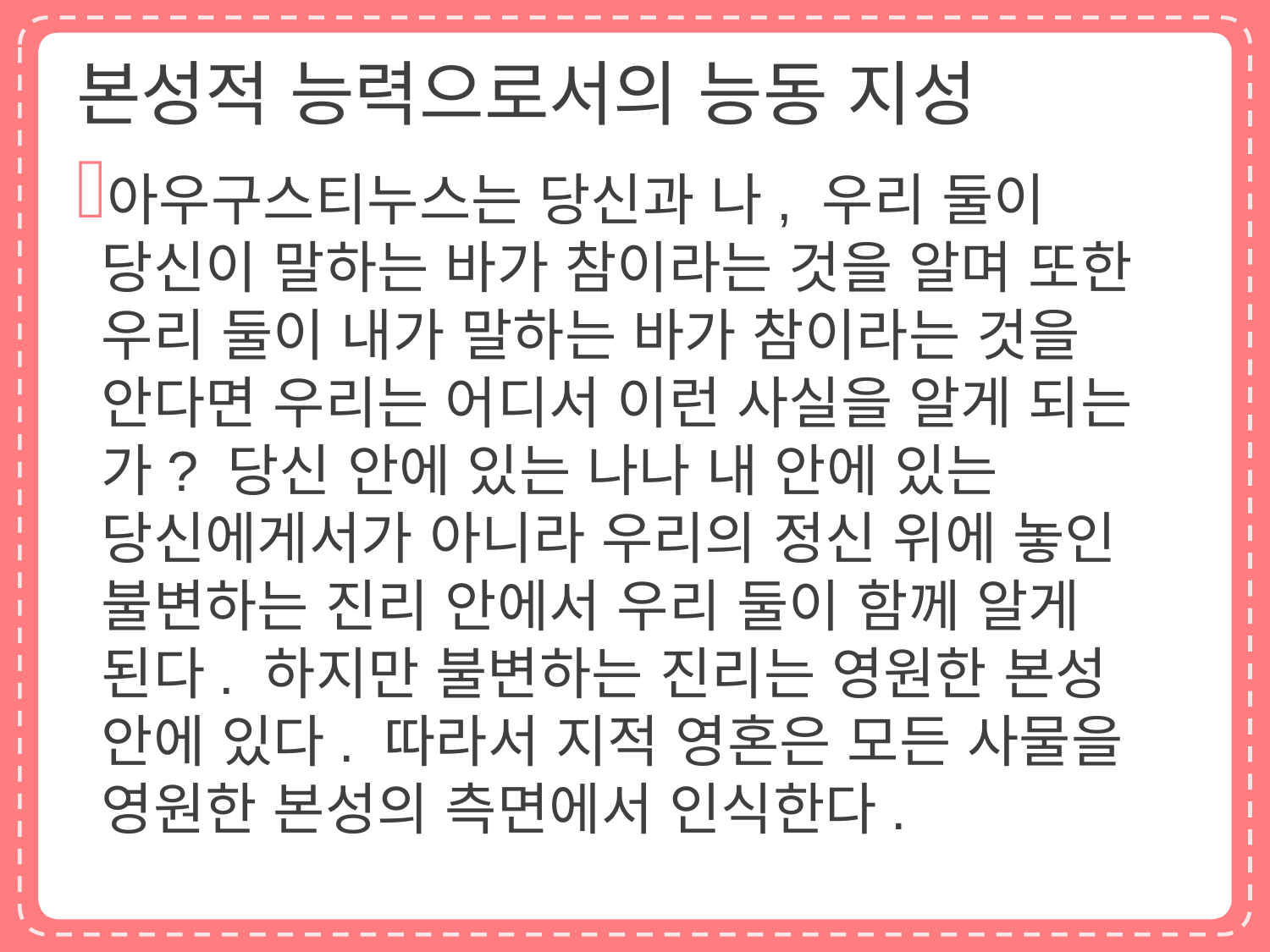

# 본성적 능력으로서의 능동 지성
아우구스티누스는 당신과 나, 우리 둘이 당신이 말하는 바가 참이라는 것을 알며 또한 우리 둘이 내가 말하는 바가 참이라는 것을 안다면 우리는 어디서 이런 사실을 알게 되는가? 당신 안에 있는 나나 내 안에 있는 당신에게서가 아니라 우리의 정신 위에 놓인 불변하는 진리 안에서 우리 둘이 함께 알게 된다. 하지만 불변하는 진리는 영원한 본성 안에 있다. 따라서 지적 영혼은 모든 사물을 영원한 본성의 측면에서 인식한다.